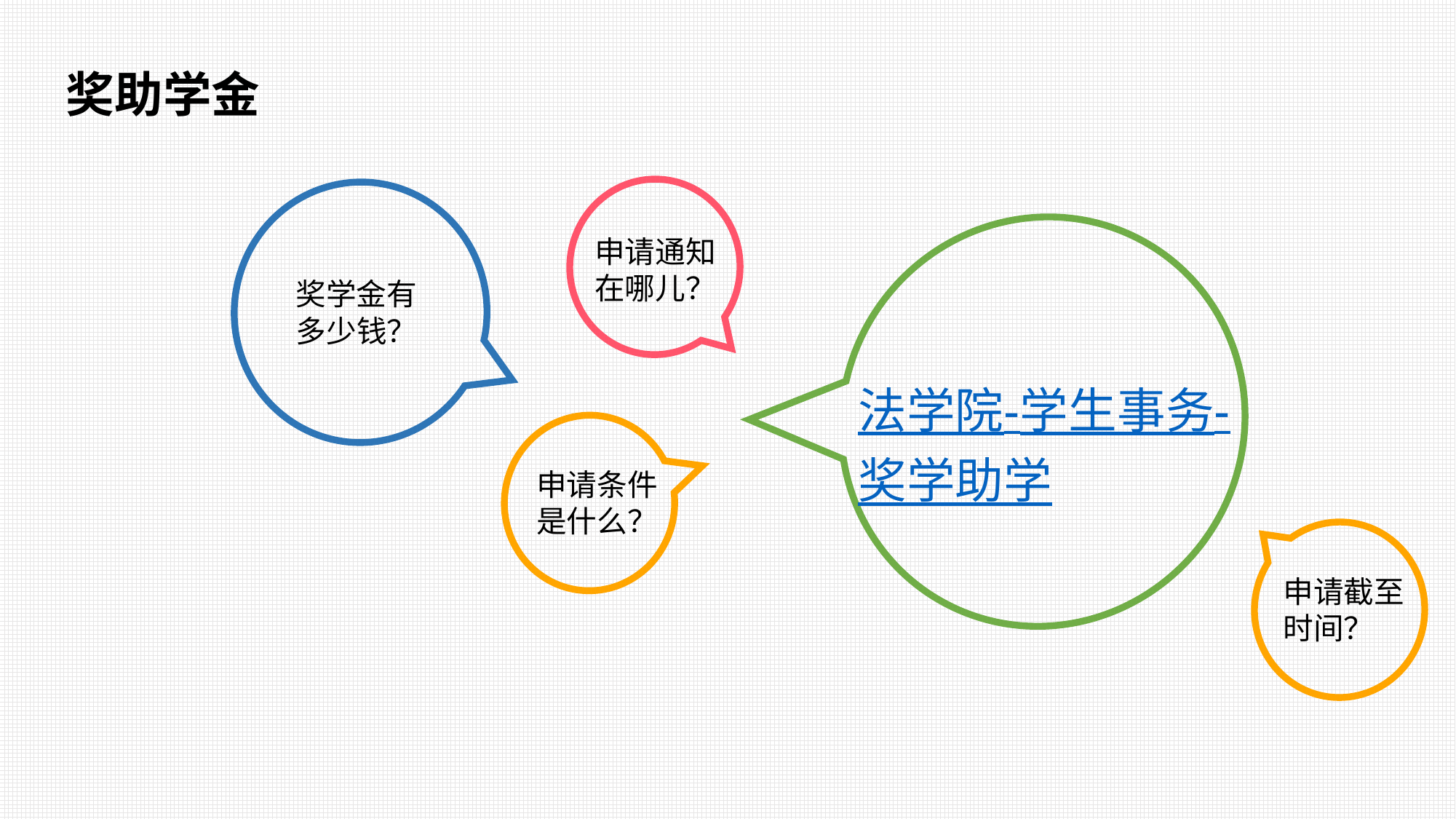

奖助学金

申请通知在哪儿？
奖学金有多少钱？
法学院-学生事务-奖学助学

申请条件是什么？

申请截至时间？